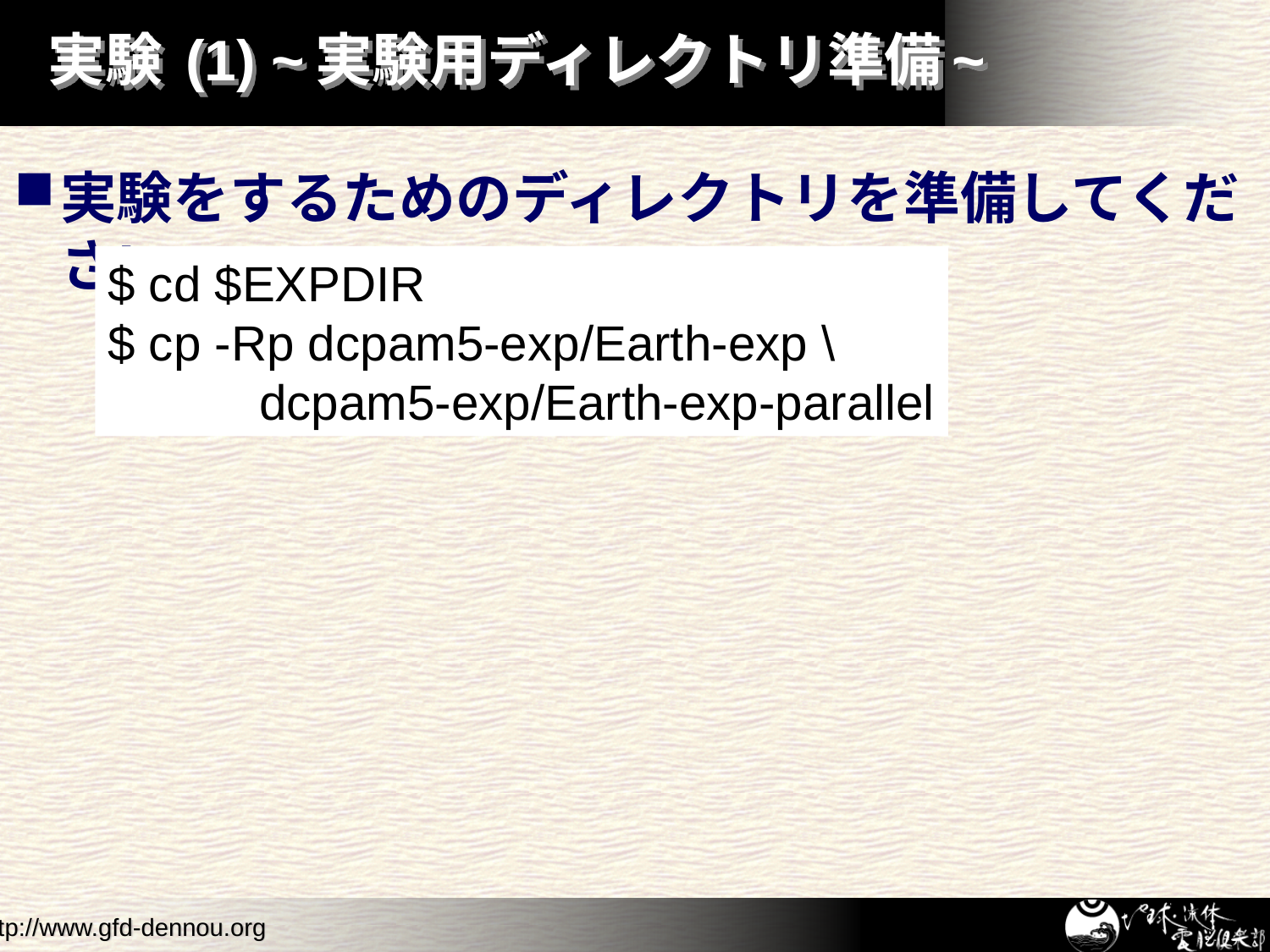

# 実験 (1) ~実験用ディレクトリ準備~
実験をするためのディレクトリを準備してください

$ cd $EXPDIR
$ cp -Rp dcpam5-exp/Earth-exp \
           dcpam5-exp/Earth-exp-parallel